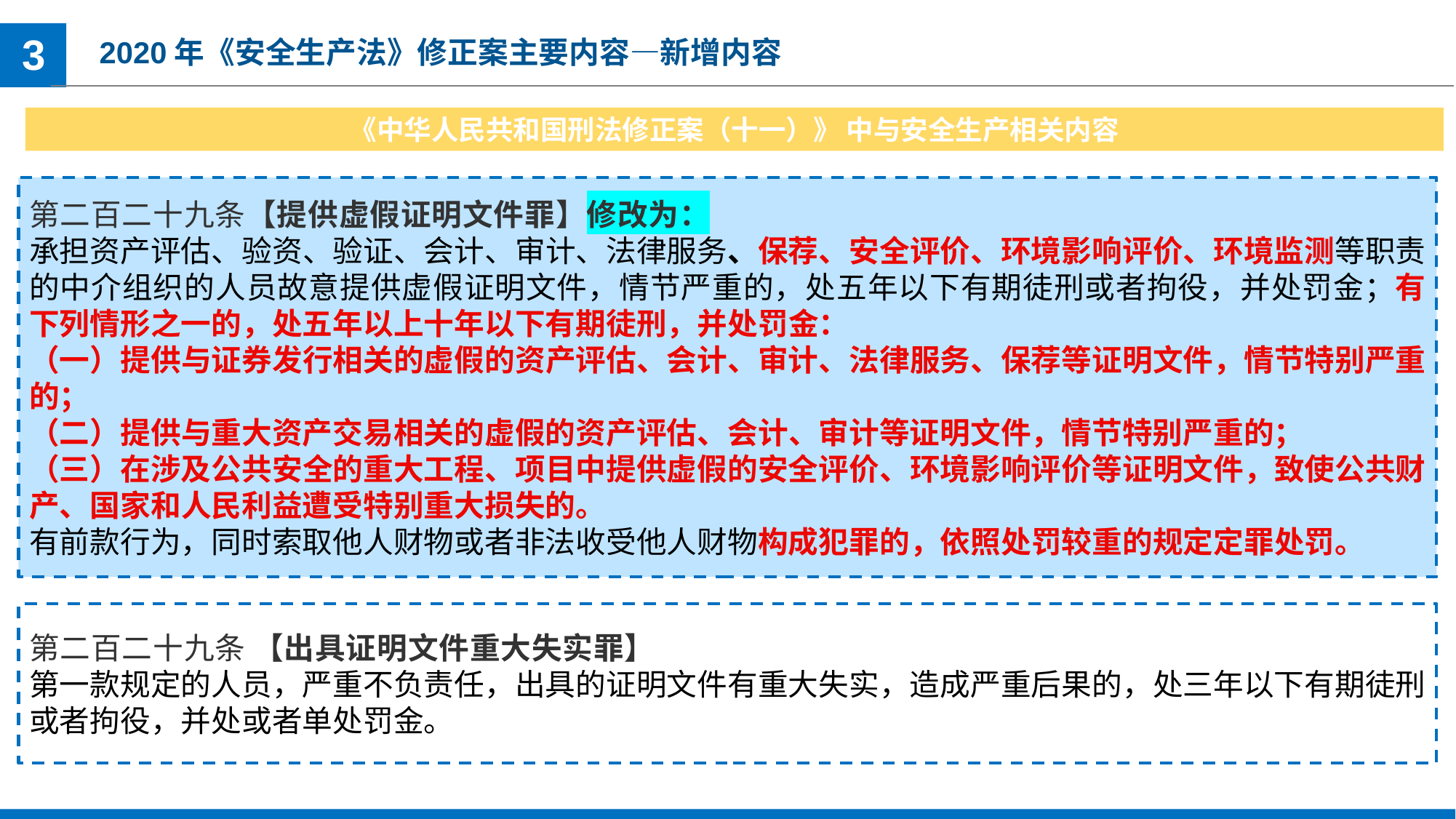

2020年《安全生产法》修正案主要内容—新增内容
3
《中华人民共和国刑法修正案（十一）》 中与安全生产相关内容
第二百二十九条【提供虚假证明文件罪】修改为：
承担资产评估、验资、验证、会计、审计、法律服务、保荐、安全评价、环境影响评价、环境监测等职责的中介组织的人员故意提供虚假证明文件，情节严重的，处五年以下有期徒刑或者拘役，并处罚金；有下列情形之一的，处五年以上十年以下有期徒刑，并处罚金：
（一）提供与证券发行相关的虚假的资产评估、会计、审计、法律服务、保荐等证明文件，情节特别严重的；
（二）提供与重大资产交易相关的虚假的资产评估、会计、审计等证明文件，情节特别严重的；
（三）在涉及公共安全的重大工程、项目中提供虚假的安全评价、环境影响评价等证明文件，致使公共财产、国家和人民利益遭受特别重大损失的。
有前款行为，同时索取他人财物或者非法收受他人财物构成犯罪的，依照处罚较重的规定定罪处罚。
第二百二十九条 【出具证明文件重大失实罪】
第一款规定的人员，严重不负责任，出具的证明文件有重大失实，造成严重后果的，处三年以下有期徒刑或者拘役，并处或者单处罚金。